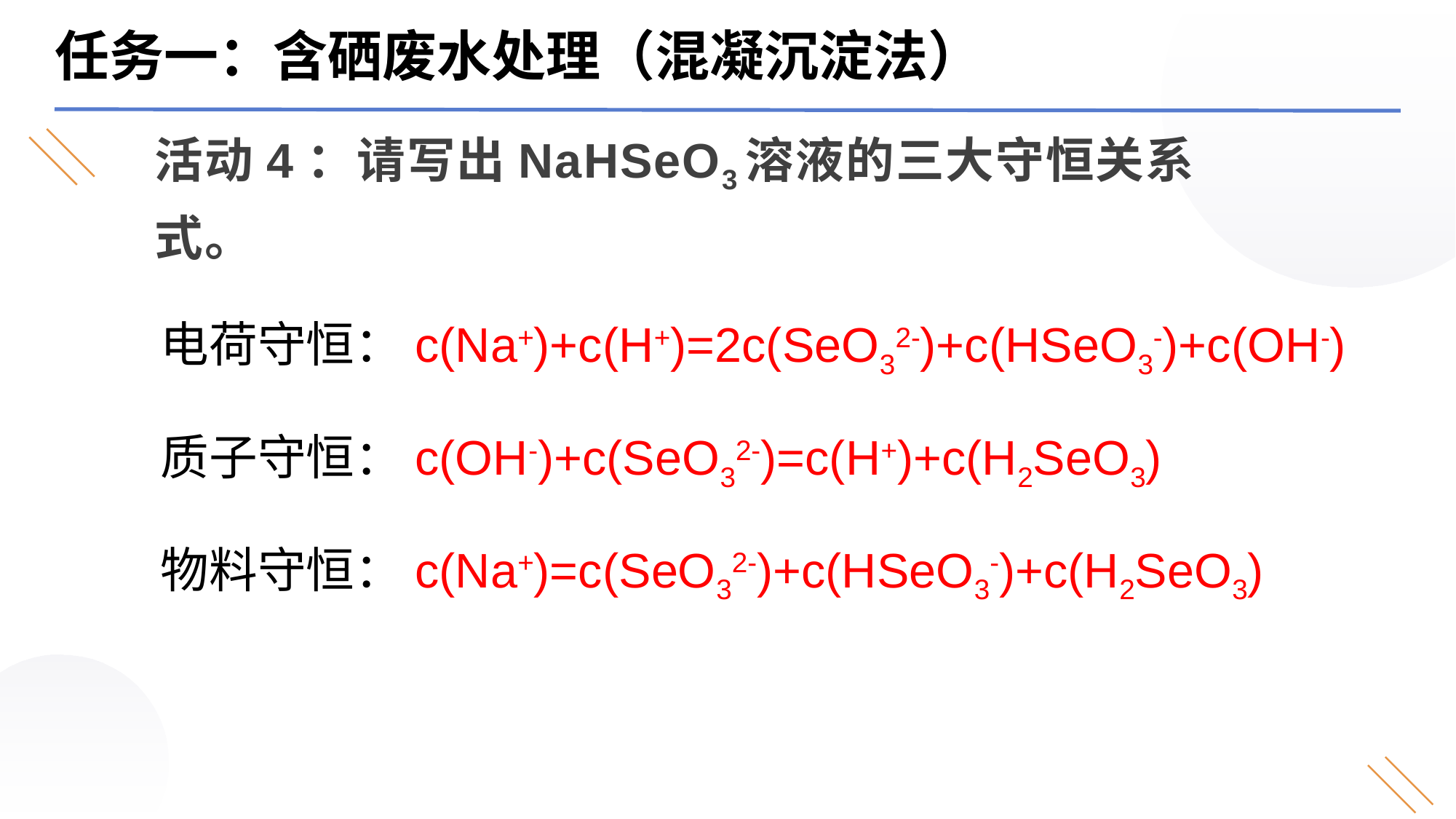

任务一：含硒废水处理（混凝沉淀法）
活动4：请写出NaHSeO3溶液的三大守恒关系式。
电荷守恒：c(Na+)+c(H+)=2c(SeO32-)+c(HSeO3-)+c(OH-)
质子守恒：c(OH-)+c(SeO32-)=c(H+)+c(H2SeO3)
物料守恒：c(Na+)=c(SeO32-)+c(HSeO3-)+c(H2SeO3)